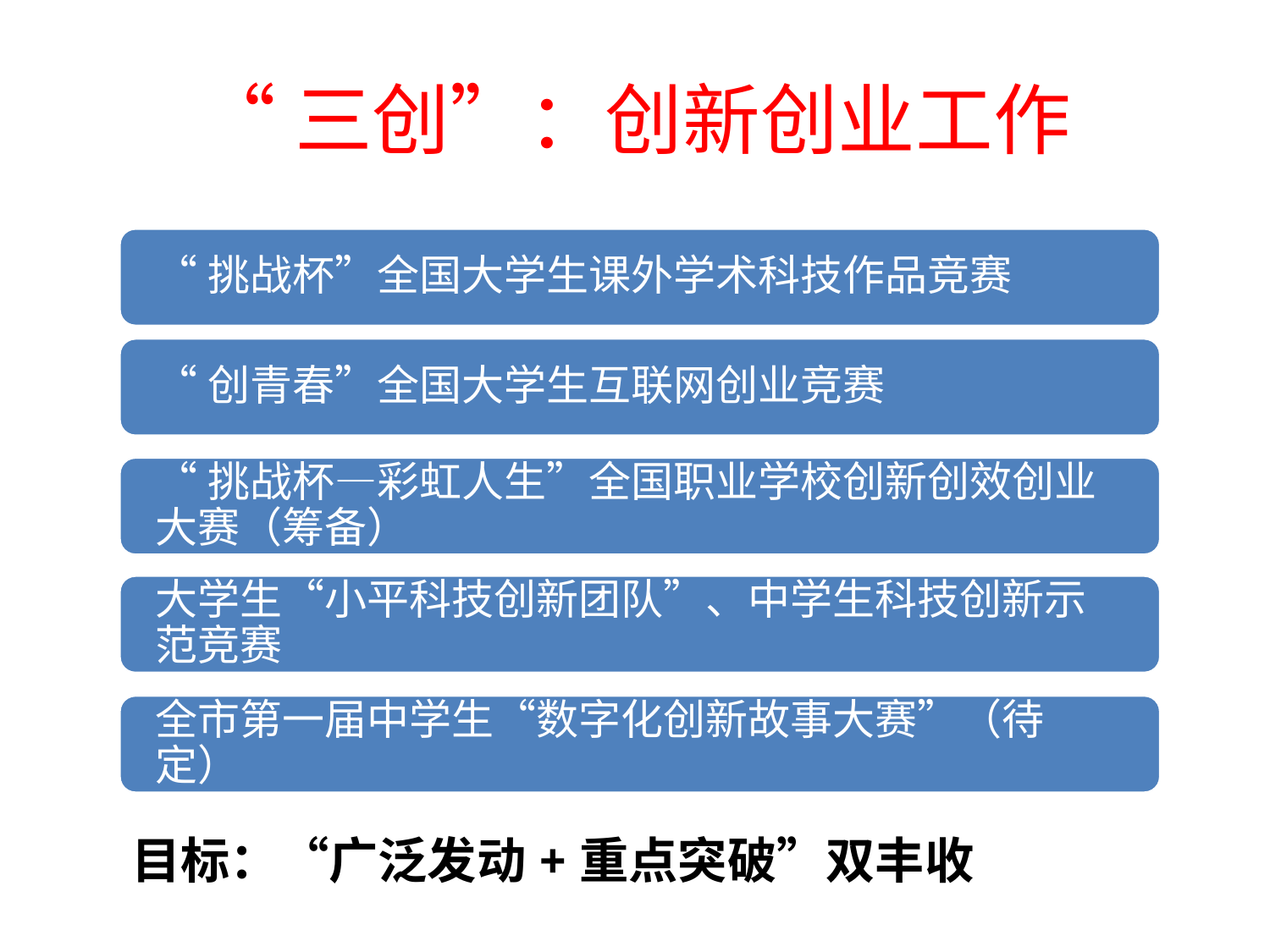

# “三创”：创新创业工作

“挑战杯”全国大学生课外学术科技作品竞赛

“创青春”全国大学生互联网创业竞赛

“挑战杯—彩虹人生”全国职业学校创新创效创业大赛（筹备）

大学生“小平科技创新团队”、中学生科技创新示范竞赛

全市第一届中学生“数字化创新故事大赛”（待定）
目标：“广泛发动+重点突破”双丰收